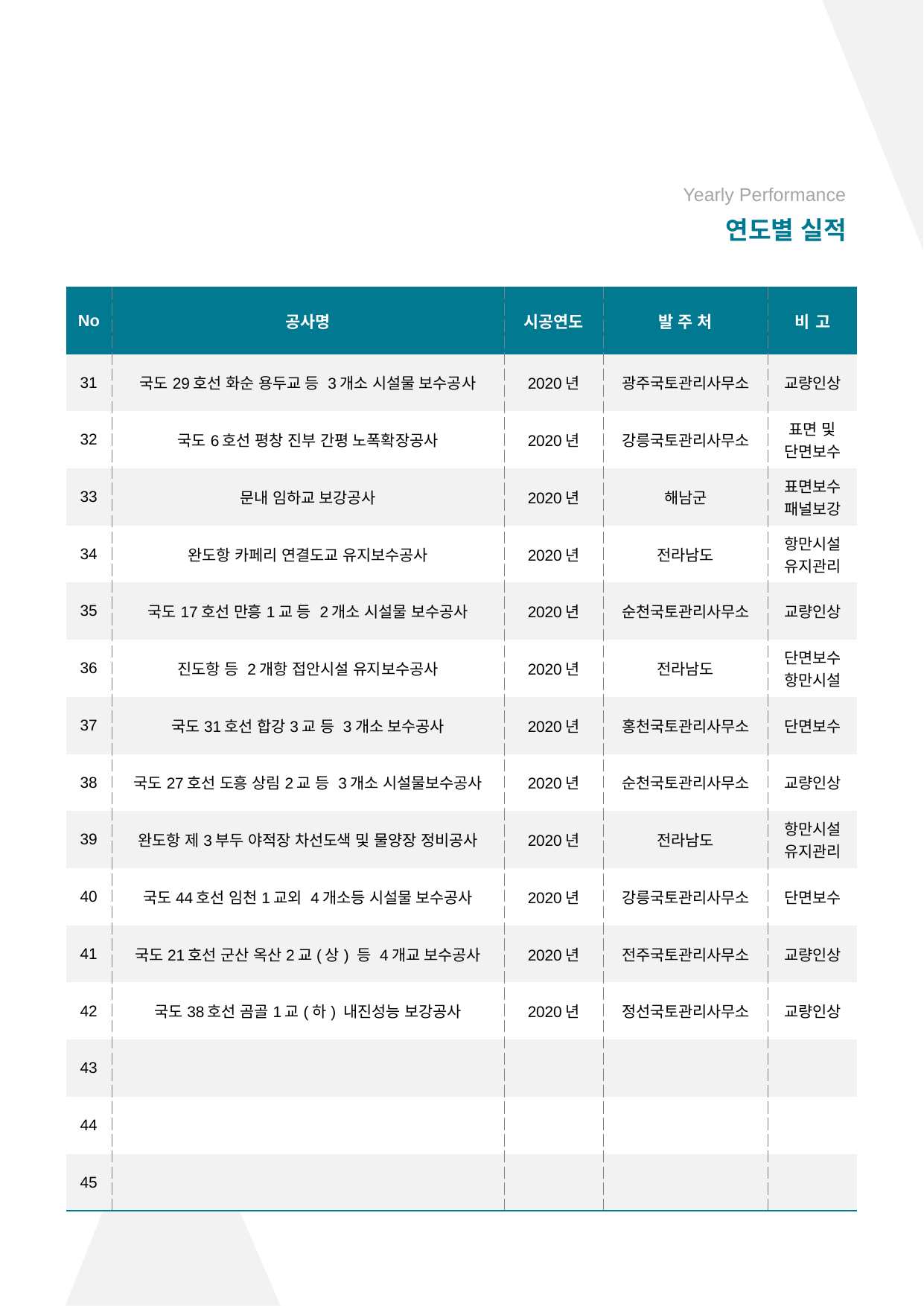

Yearly Performance
연도별 실적
| No | 공사명 | 시공연도 | 발 주 처 | 비 고 |
| --- | --- | --- | --- | --- |
| 31 | 국도29호선 화순 용두교 등 3개소 시설물 보수공사 | 2020년 | 광주국토관리사무소 | 교량인상 |
| 32 | 국도6호선 평창 진부 간평 노폭확장공사 | 2020년 | 강릉국토관리사무소 | 표면 및 단면보수 |
| 33 | 문내 임하교 보강공사 | 2020년 | 해남군 | 표면보수 패널보강 |
| 34 | 완도항 카페리 연결도교 유지보수공사 | 2020년 | 전라남도 | 항만시설 유지관리 |
| 35 | 국도17호선 만흥1교 등 2개소 시설물 보수공사 | 2020년 | 순천국토관리사무소 | 교량인상 |
| 36 | 진도항 등 2개항 접안시설 유지보수공사 | 2020년 | 전라남도 | 단면보수 항만시설 |
| 37 | 국도31호선 합강3교 등 3개소 보수공사 | 2020년 | 홍천국토관리사무소 | 단면보수 |
| 38 | 국도27호선 도흥 상림2교 등 3개소 시설물보수공사 | 2020년 | 순천국토관리사무소 | 교량인상 |
| 39 | 완도항 제3부두 야적장 차선도색 및 물양장 정비공사 | 2020년 | 전라남도 | 항만시설 유지관리 |
| 40 | 국도44호선 임천1교외 4개소등 시설물 보수공사 | 2020년 | 강릉국토관리사무소 | 단면보수 |
| 41 | 국도21호선 군산 옥산2교(상) 등 4개교 보수공사 | 2020년 | 전주국토관리사무소 | 교량인상 |
| 42 | 국도38호선 곰골1교(하) 내진성능 보강공사 | 2020년 | 정선국토관리사무소 | 교량인상 |
| 43 |  |  |  |  |
| 44 |  |  |  |  |
| 45 |  |  |  |  |

55